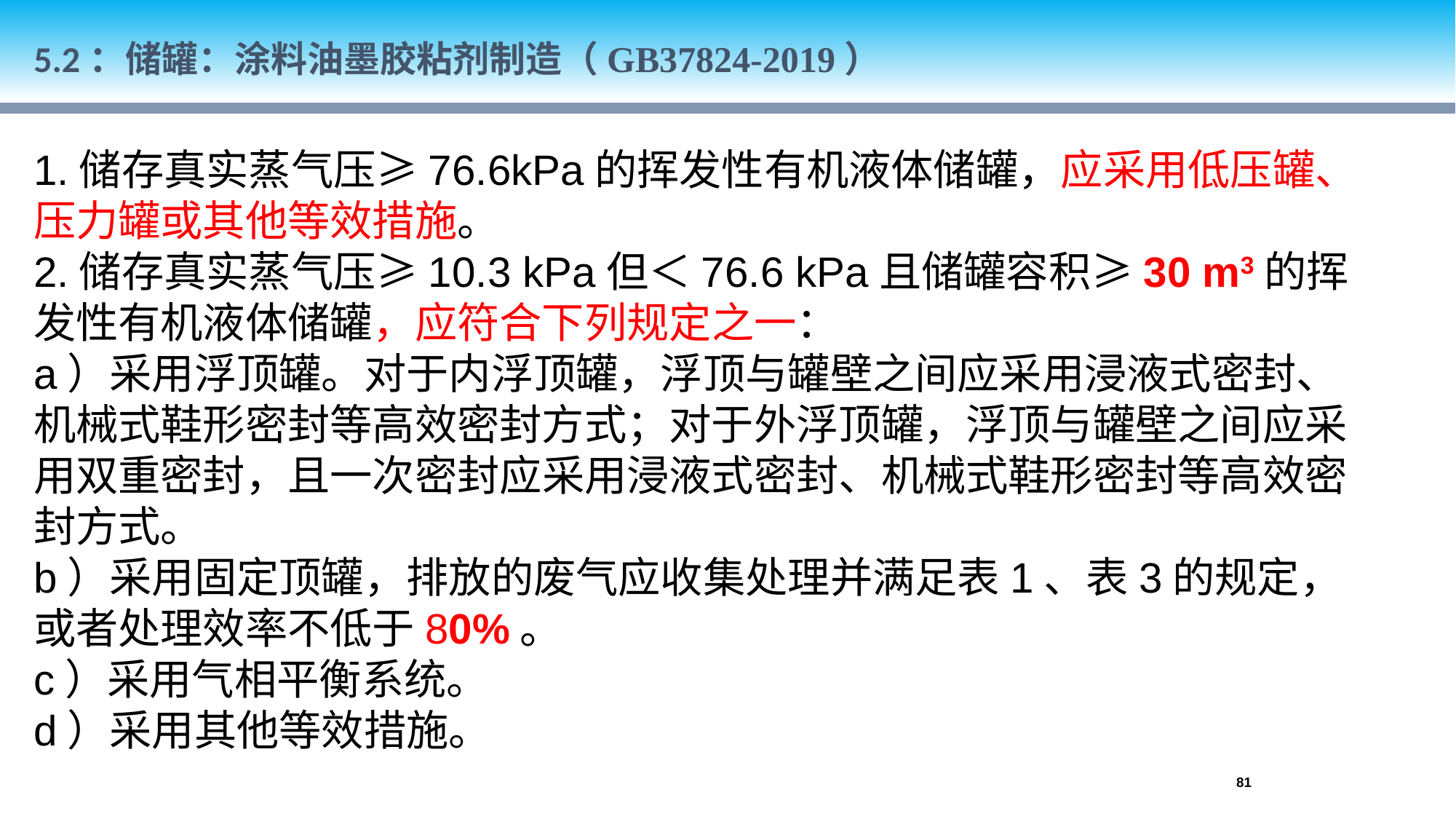

# 5.2：储罐：涂料油墨胶粘剂制造（GB37824-2019）
1.储存真实蒸气压≥76.6kPa的挥发性有机液体储罐，应采用低压罐、压力罐或其他等效措施。
2.储存真实蒸气压≥10.3 kPa但＜76.6 kPa且储罐容积≥30 m3的挥发性有机液体储罐，应符合下列规定之一：
a）采用浮顶罐。对于内浮顶罐，浮顶与罐壁之间应采用浸液式密封、机械式鞋形密封等高效密封方式；对于外浮顶罐，浮顶与罐壁之间应采用双重密封，且一次密封应采用浸液式密封、机械式鞋形密封等高效密封方式。
b）采用固定顶罐，排放的废气应收集处理并满足表1、表3的规定，或者处理效率不低于80%。
c）采用气相平衡系统。
d）采用其他等效措施。
81